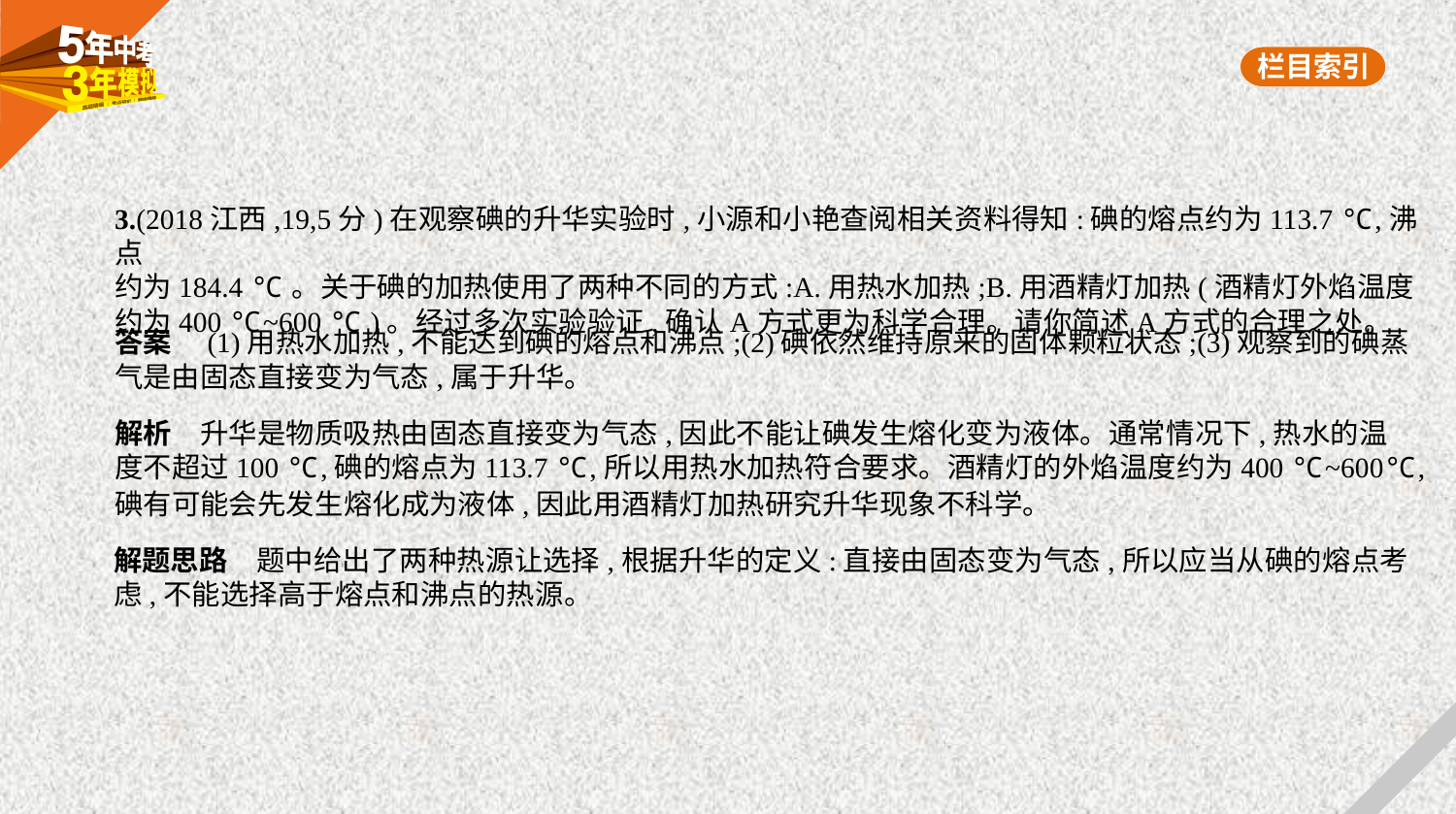

3.(2018江西,19,5分)在观察碘的升华实验时,小源和小艳查阅相关资料得知:碘的熔点约为113.7 ℃,沸点
约为184.4 ℃。关于碘的加热使用了两种不同的方式:A.用热水加热;B.用酒精灯加热(酒精灯外焰温度
约为400 ℃~600 ℃ )。经过多次实验验证,确认A方式更为科学合理。请你简述A方式的合理之处。
答案　(1)用热水加热,不能达到碘的熔点和沸点;(2)碘依然维持原来的固体颗粒状态;(3)观察到的碘蒸
气是由固态直接变为气态,属于升华。
解析　升华是物质吸热由固态直接变为气态,因此不能让碘发生熔化变为液体。通常情况下,热水的温
度不超过100 ℃,碘的熔点为113.7 ℃,所以用热水加热符合要求。酒精灯的外焰温度约为400 ℃~600℃,
碘有可能会先发生熔化成为液体,因此用酒精灯加热研究升华现象不科学。
解题思路　题中给出了两种热源让选择,根据升华的定义:直接由固态变为气态,所以应当从碘的熔点考
虑,不能选择高于熔点和沸点的热源。